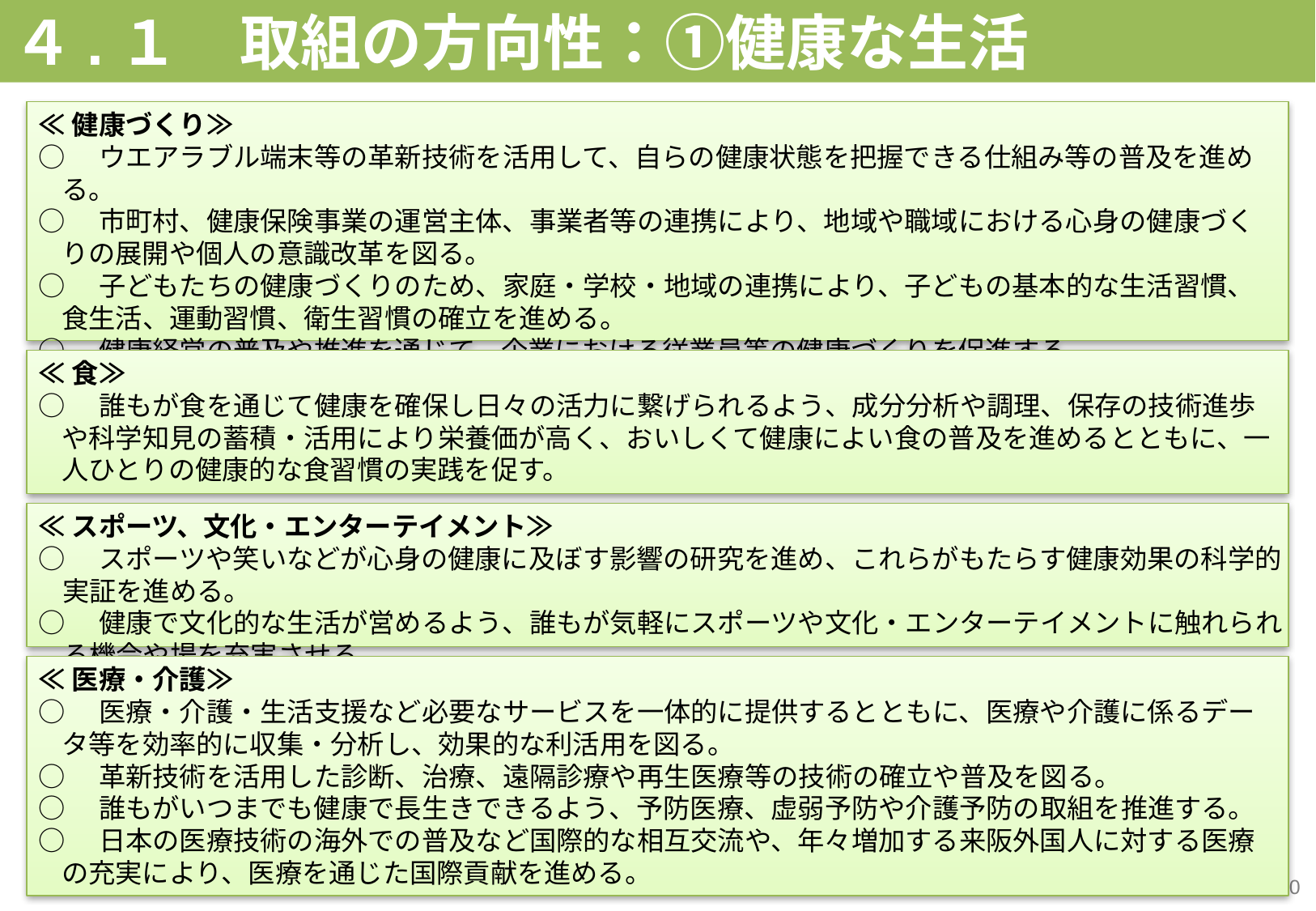

# ４.１　取組の方向性：①健康な生活
≪健康づくり≫
○　ウエアラブル端末等の革新技術を活用して、自らの健康状態を把握できる仕組み等の普及を進める。
○　市町村、健康保険事業の運営主体、事業者等の連携により、地域や職域における心身の健康づくりの展開や個人の意識改革を図る。
○　子どもたちの健康づくりのため、家庭・学校・地域の連携により、子どもの基本的な生活習慣、食生活、運動習慣、衛生習慣の確立を進める。
○　健康経営の普及や推進を通じて、企業における従業員等の健康づくりを促進する。
≪食≫
○　誰もが食を通じて健康を確保し日々の活力に繋げられるよう、成分分析や調理、保存の技術進歩や科学知見の蓄積・活用により栄養価が高く、おいしくて健康によい食の普及を進めるとともに、一人ひとりの健康的な食習慣の実践を促す。
≪スポーツ、文化・エンターテイメント≫
○　スポーツや笑いなどが心身の健康に及ぼす影響の研究を進め、これらがもたらす健康効果の科学的実証を進める。
○　健康で文化的な生活が営めるよう、誰もが気軽にスポーツや文化・エンターテイメントに触れられる機会や場を充実させる。
≪医療・介護≫
○　医療・介護・生活支援など必要なサービスを一体的に提供するとともに、医療や介護に係るデータ等を効率的に収集・分析し、効果的な利活用を図る。
○　革新技術を活用した診断、治療、遠隔診療や再生医療等の技術の確立や普及を図る。
○　誰もがいつまでも健康で長生きできるよう、予防医療、虚弱予防や介護予防の取組を推進する。
○　日本の医療技術の海外での普及など国際的な相互交流や、年々増加する来阪外国人に対する医療の充実により、医療を通じた国際貢献を進める。
30